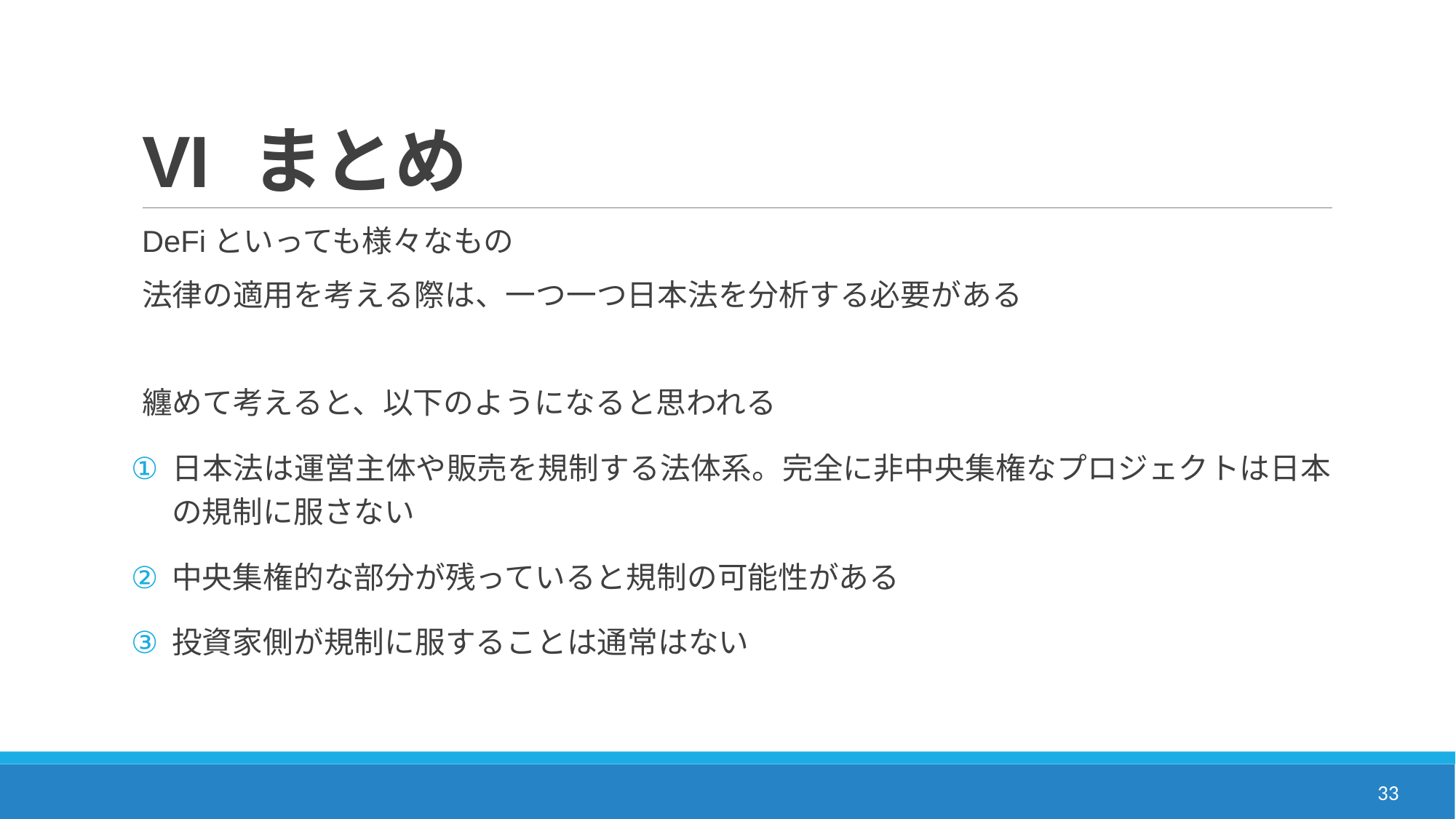

# VI	まとめ
DeFiといっても様々なもの
法律の適用を考える際は、一つ一つ日本法を分析する必要がある

纏めて考えると、以下のようになると思われる
日本法は運営主体や販売を規制する法体系。完全に非中央集権なプロジェクトは日本の規制に服さない
中央集権的な部分が残っていると規制の可能性がある
投資家側が規制に服することは通常はない

33